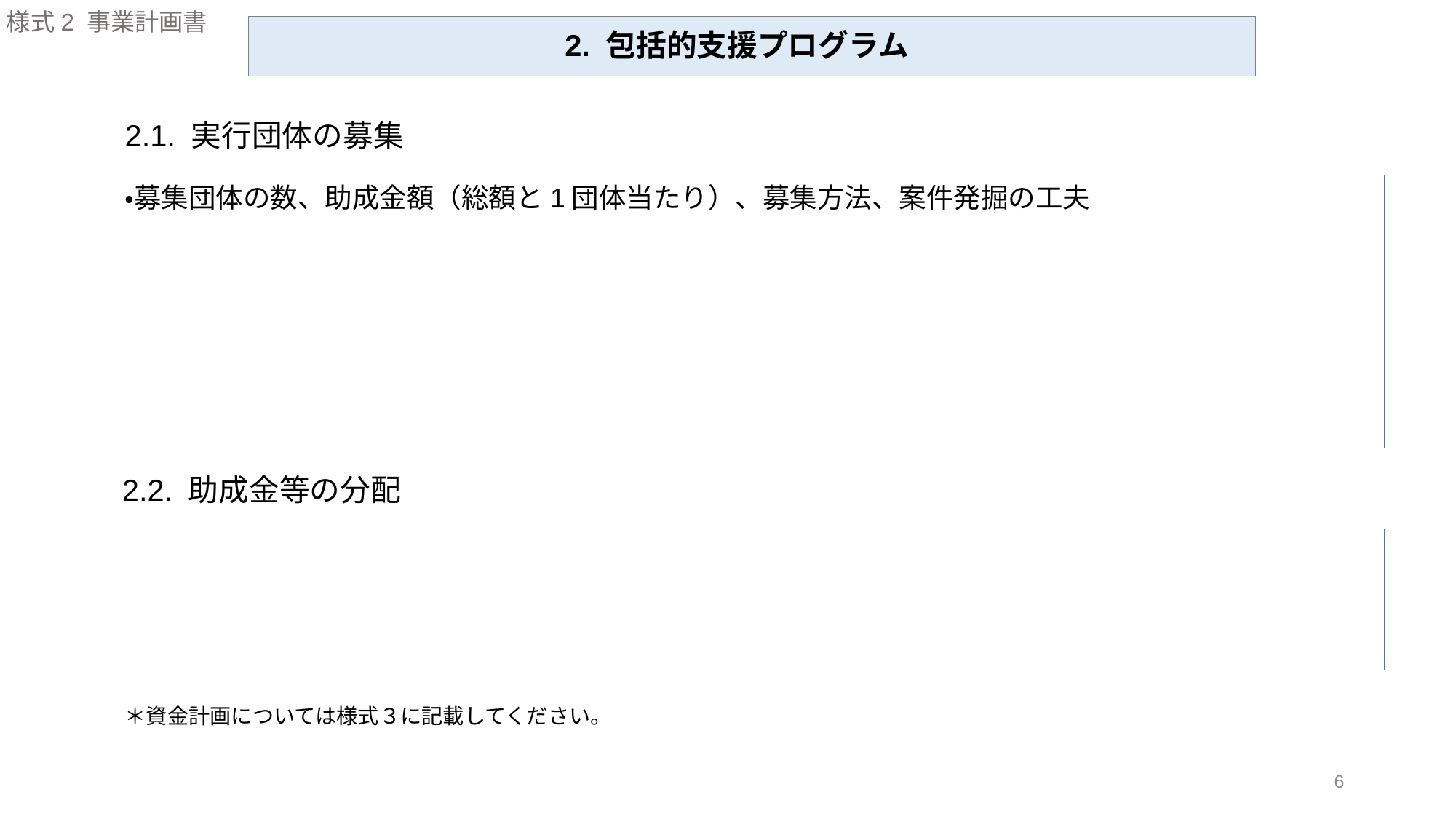

様式2 事業計画書
2. 包括的支援プログラム
2.1. 実行団体の募集
・募集団体の数、助成金額（総額と1団体当たり）、募集方法、案件発掘の工夫

2.2. 助成金等の分配

＊資金計画については様式３に記載してください。
6